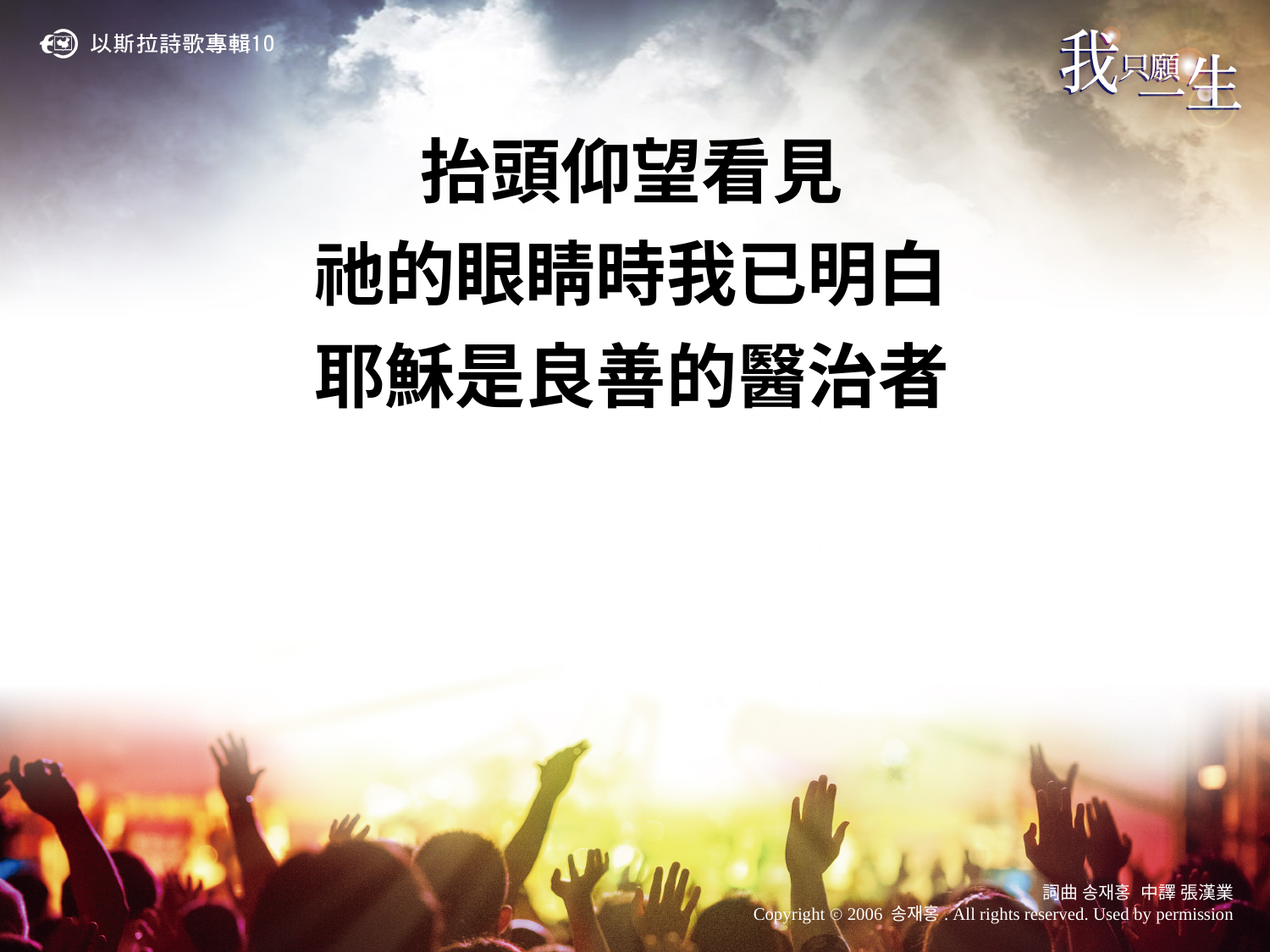

抬頭仰望看見
祂的眼睛時我已明白
耶穌是良善的醫治者
詞曲 송재홍  中譯 張漢業
Copyright ⓒ 2006 송재홍. All rights reserved. Used by permission